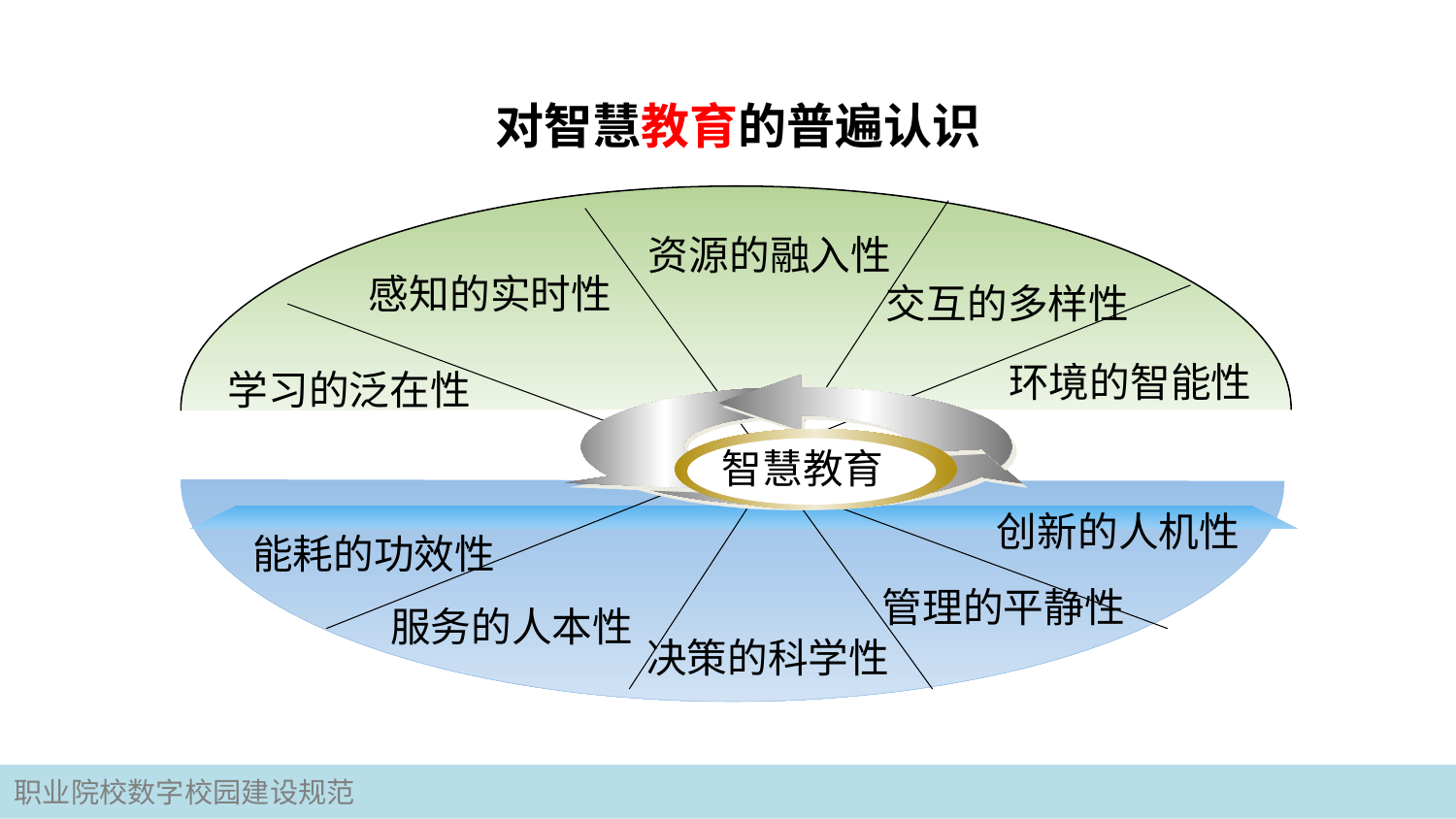

对智慧教育的普遍认识

资源的融入性

感知的实时性
交互的多样性

环境的智能性
学习的泛在性

智慧教育

创新的人机性

能耗的功效性
管理的平静性
服务的人本性
决策的科学性
职业院校数字校园建设规范